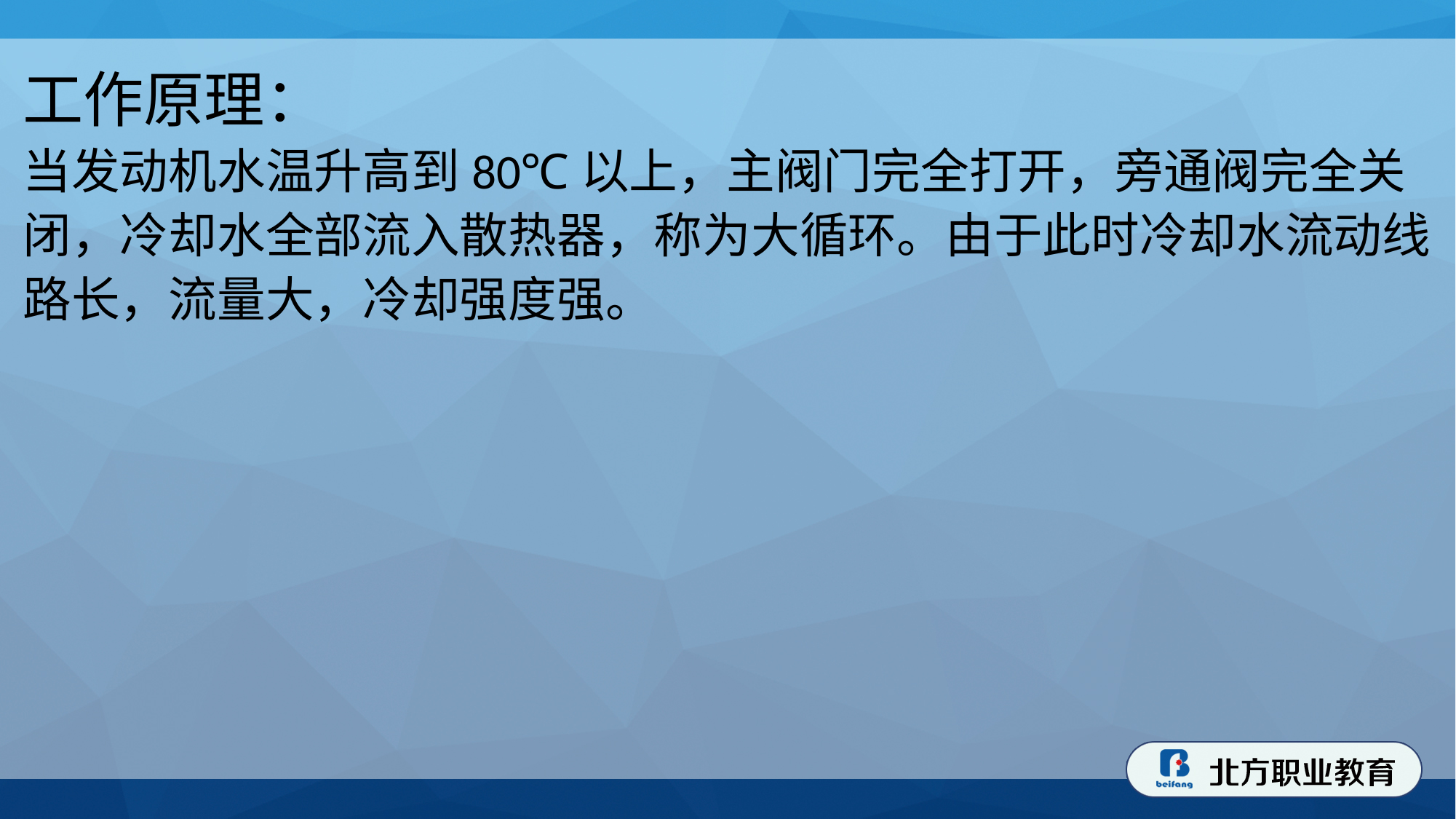

工作原理：
当发动机水温升高到80℃以上，主阀门完全打开，旁通阀完全关闭，冷却水全部流入散热器，称为大循环。由于此时冷却水流动线路长，流量大，冷却强度强。